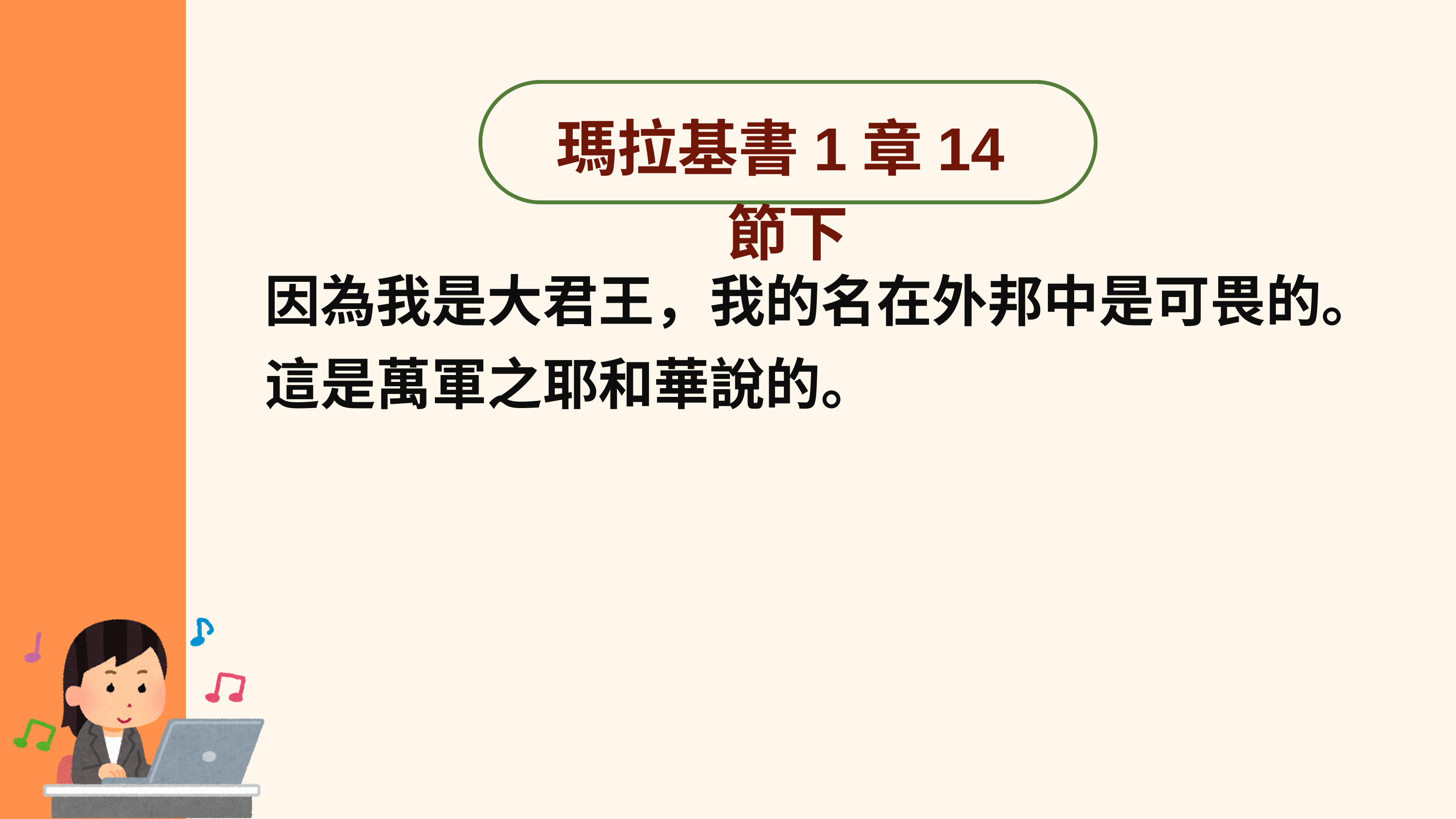

瑪拉基書1章14節下
因為我是大君王，我的名在外邦中是可畏的。這是萬軍之耶和華說的。